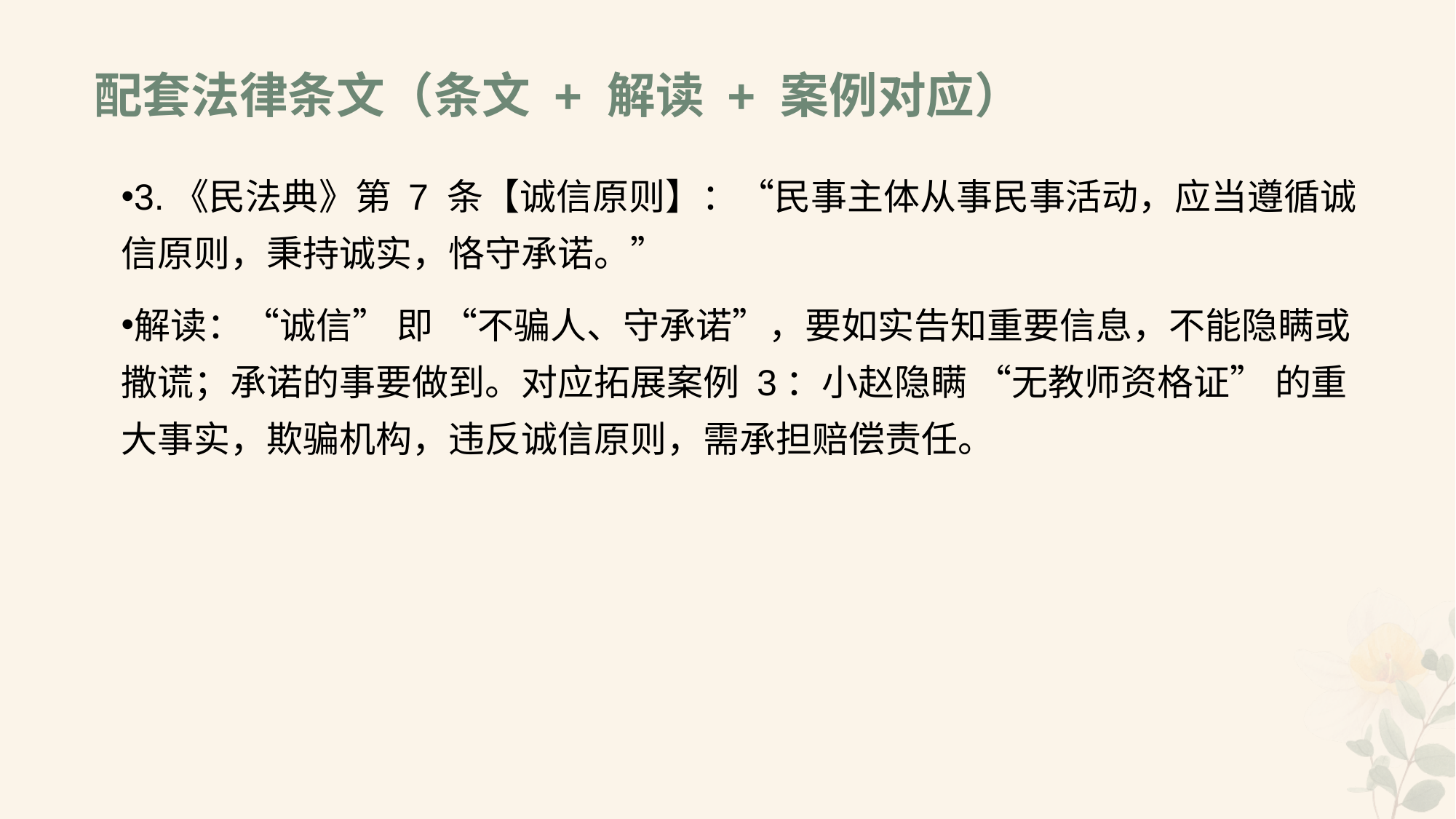

# 配套法律条文（条文 + 解读 + 案例对应）
3.《民法典》第 7 条【诚信原则】：“民事主体从事民事活动，应当遵循诚信原则，秉持诚实，恪守承诺。”
解读：“诚信” 即 “不骗人、守承诺”，要如实告知重要信息，不能隐瞒或撒谎；承诺的事要做到。对应拓展案例 3：小赵隐瞒 “无教师资格证” 的重大事实，欺骗机构，违反诚信原则，需承担赔偿责任。